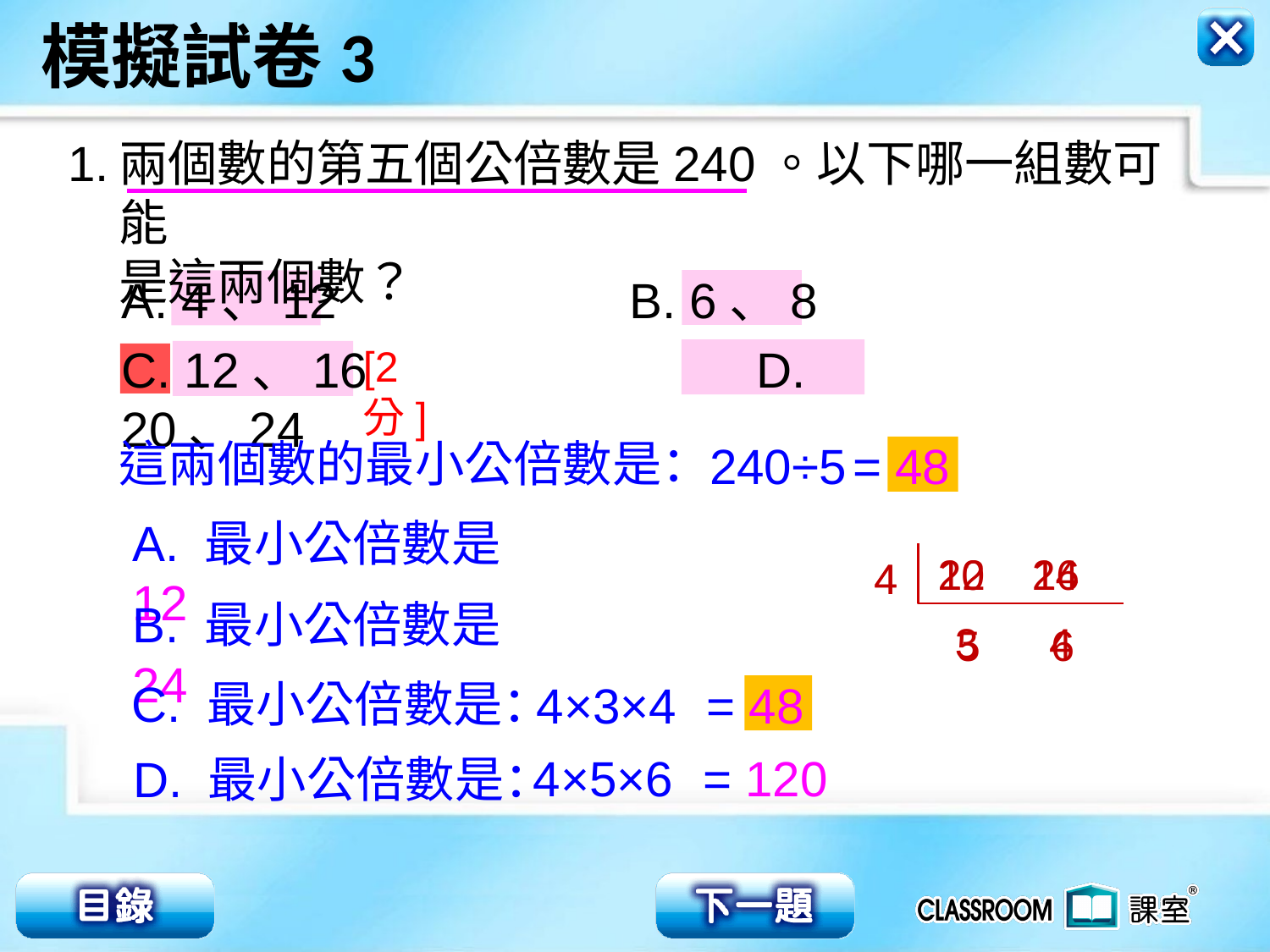

1.
兩個數的第五個公倍數是240。以下哪一組數可能
是這兩個數？
A. 4、12			B. 6、8
C. 12、16 			D. 20、24

[2分]

這兩個數的最小公倍數是：
240÷5
= 48

A. 最小公倍數是12
12    16
20    24

4
4
B. 最小公倍數是24
3      4
5      6
C. 最小公倍數是：
4×3×4
= 48

4×5×6
= 120
D. 最小公倍數是：